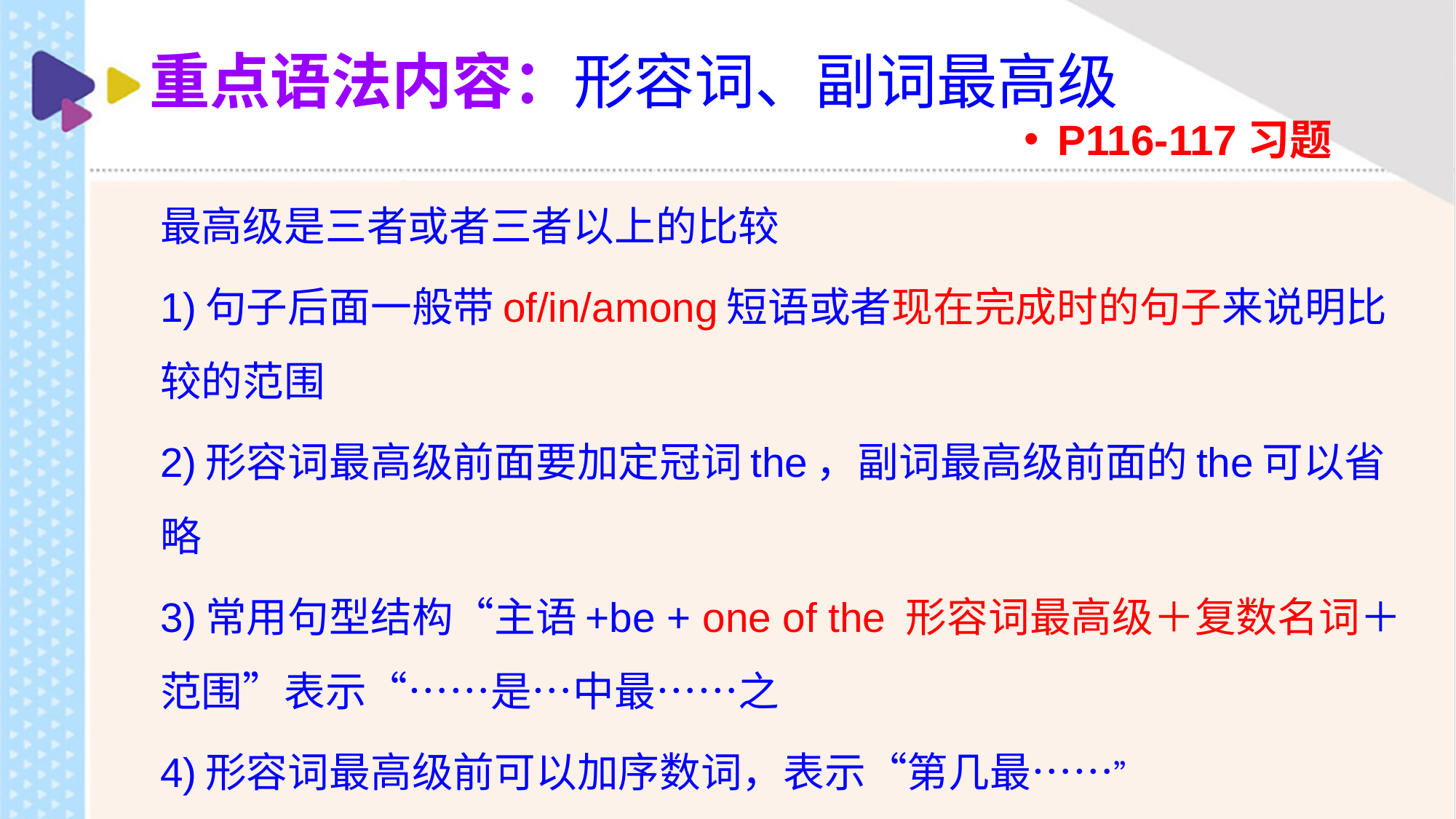

# 重点语法内容：形容词、副词最高级
P116-117习题
最高级是三者或者三者以上的比较
1)句子后面一般带of/in/among短语或者现在完成时的句子来说明比较的范围
2)形容词最高级前面要加定冠词the，副词最高级前面的the可以省略
3)常用句型结构“主语+be + one of the 形容词最高级＋复数名词＋范围”表示“……是…中最……之
4)形容词最高级前可以加序数词，表示“第几最……”